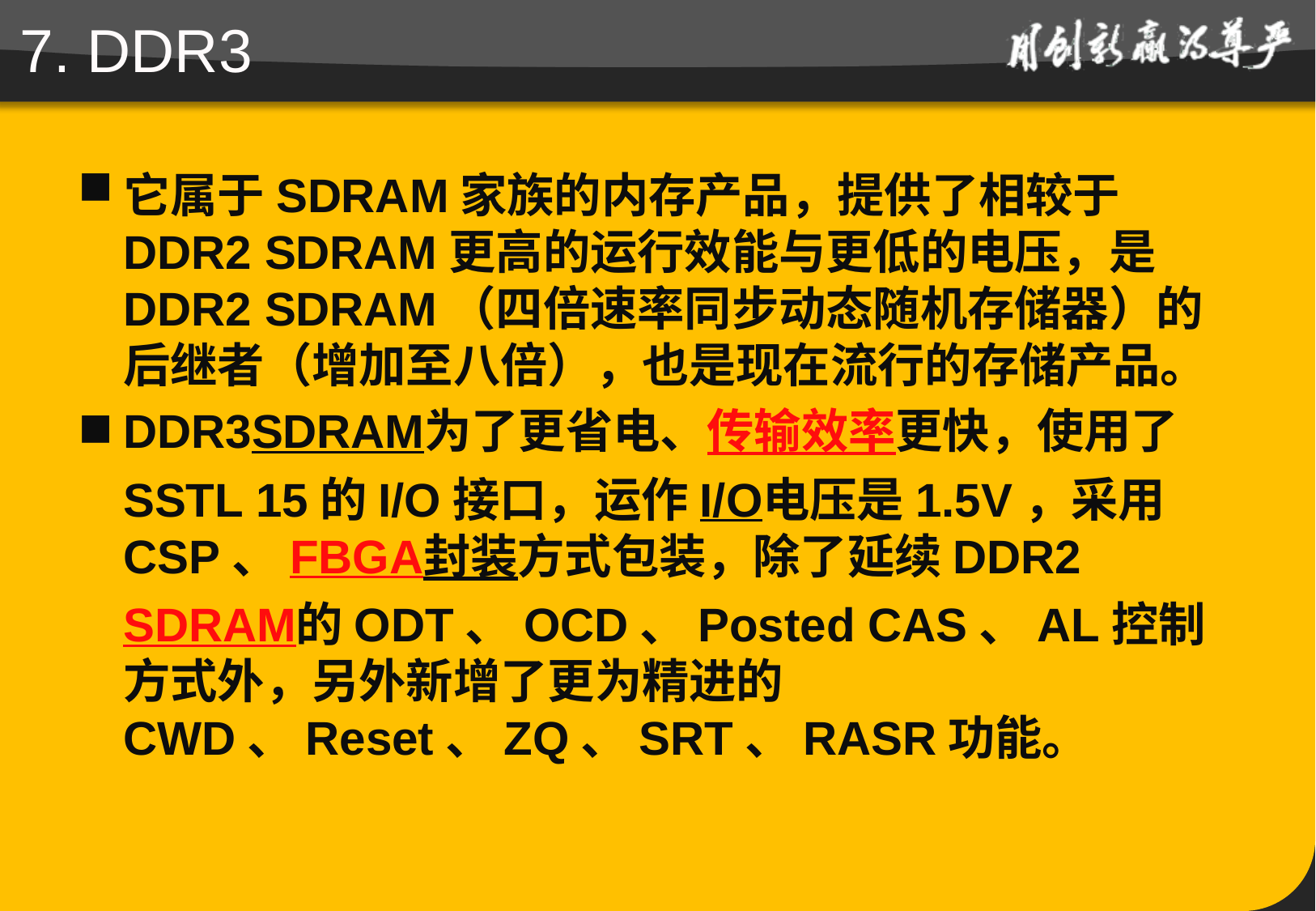

# 7. DDR3
它属于SDRAM家族的内存产品，提供了相较于DDR2 SDRAM更高的运行效能与更低的电压，是DDR2 SDRAM（四倍速率同步动态随机存储器）的后继者（增加至八倍），也是现在流行的存储产品。
DDR3SDRAM为了更省电、传输效率更快，使用了SSTL 15的I/O接口，运作I/O电压是1.5V，采用CSP、FBGA封装方式包装，除了延续DDR2SDRAM的ODT、OCD、Posted CAS、AL控制方式外，另外新增了更为精进的CWD、Reset、ZQ、SRT、RASR功能。